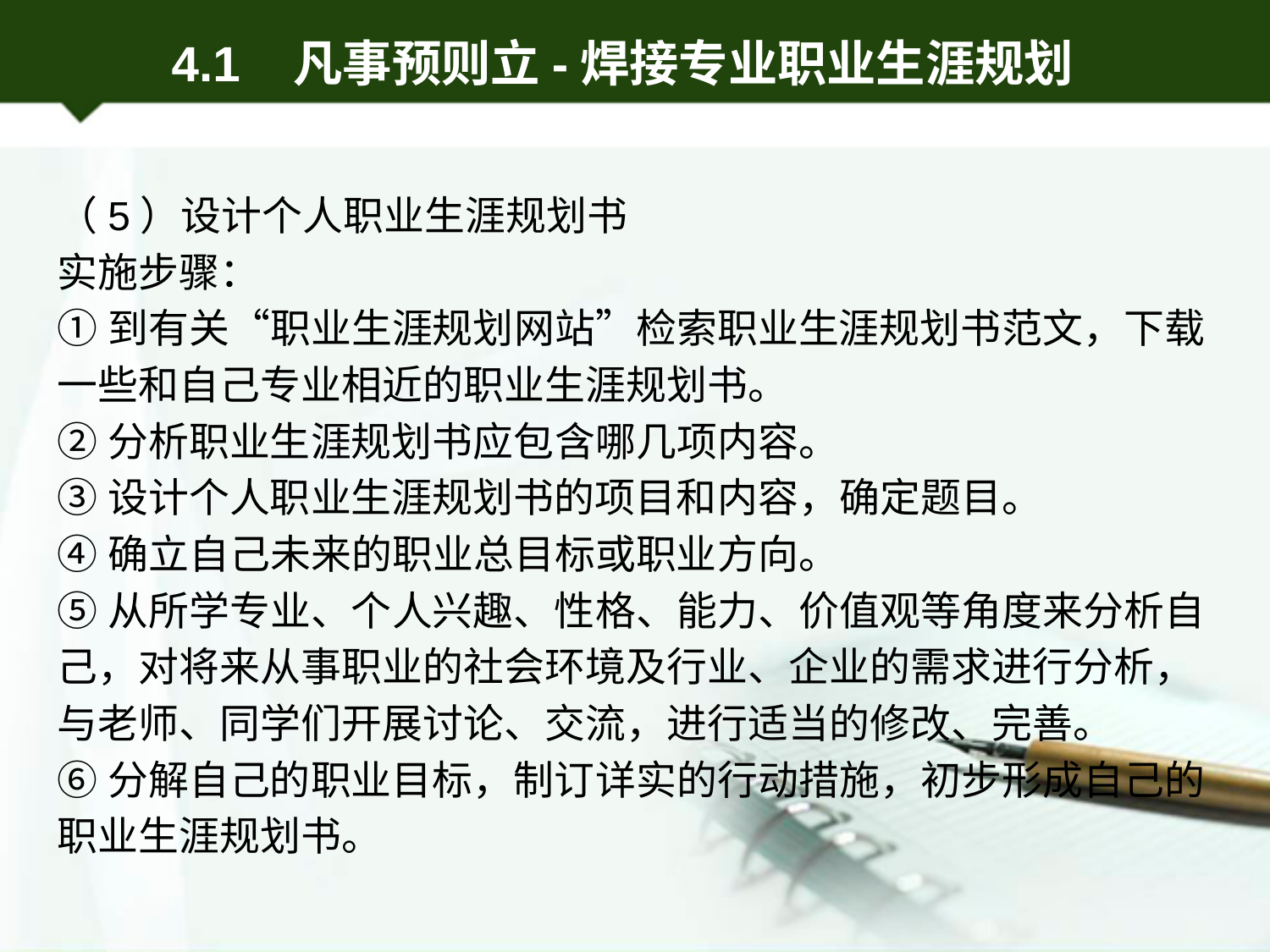

4.1   凡事预则立-焊接专业职业生涯规划
（5）设计个人职业生涯规划书
实施步骤：
①到有关“职业生涯规划网站”检索职业生涯规划书范文，下载一些和自己专业相近的职业生涯规划书。
②分析职业生涯规划书应包含哪几项内容。
③设计个人职业生涯规划书的项目和内容，确定题目。
④确立自己未来的职业总目标或职业方向。
⑤从所学专业、个人兴趣、性格、能力、价值观等角度来分析自己，对将来从事职业的社会环境及行业、企业的需求进行分析，与老师、同学们开展讨论、交流，进行适当的修改、完善。
⑥分解自己的职业目标，制订详实的行动措施，初步形成自己的职业生涯规划书。